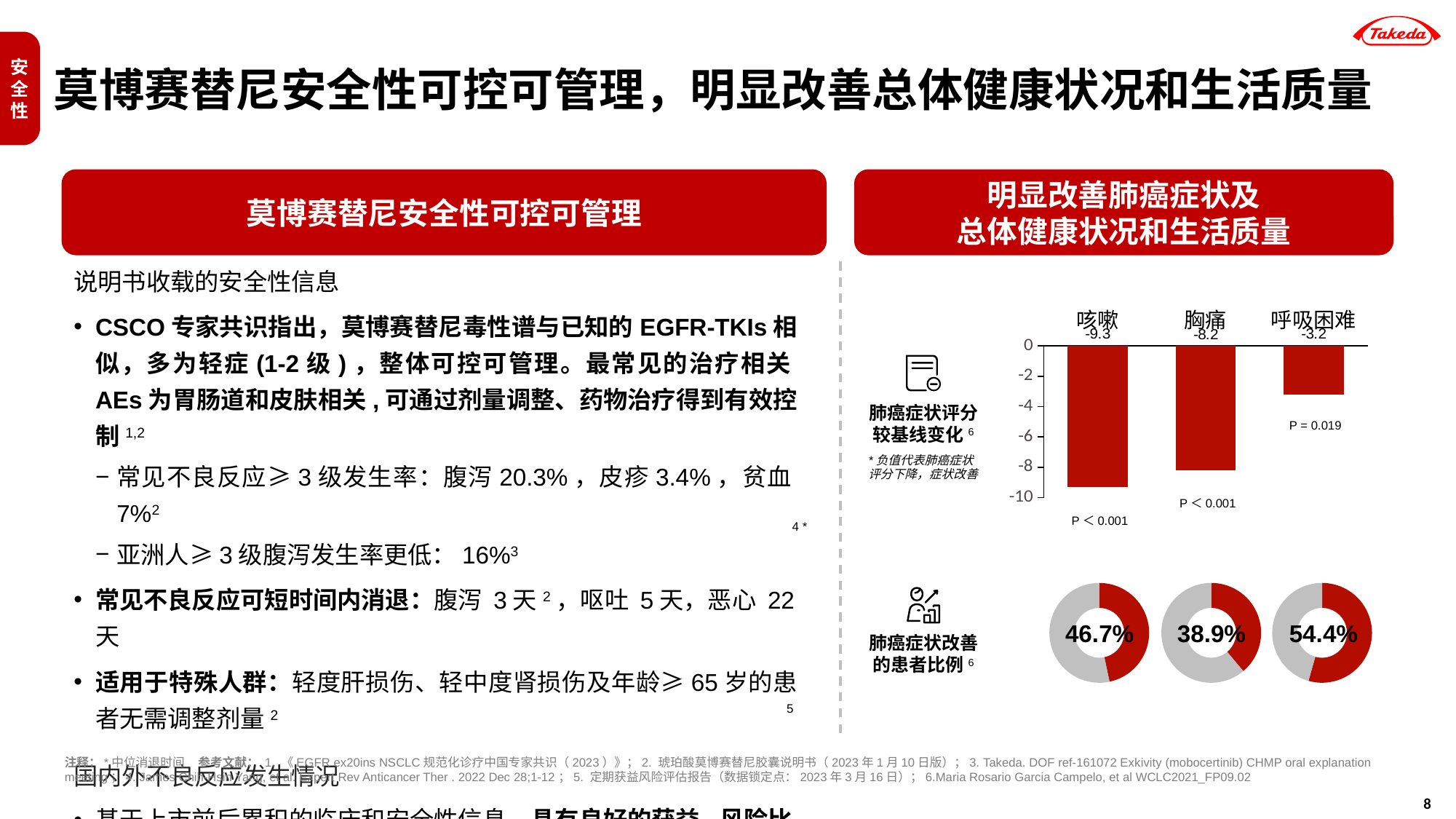

莫博赛替尼安全性可控可管理，明显改善总体健康状况和生活质量
安全性
莫博赛替尼安全性可控可管理
明显改善肺癌症状及
总体健康状况和生活质量
说明书收载的安全性信息
CSCO专家共识指出，莫博赛替尼毒性谱与已知的EGFR-TKIs相似，多为轻症(1-2级)，整体可控可管理。最常见的治疗相关AEs为胃肠道和皮肤相关,可通过剂量调整、药物治疗得到有效控制1,2
常见不良反应≥3级发生率：腹泻20.3%，皮疹3.4%，贫血7%2
亚洲人≥3级腹泻发生率更低：16%3
常见不良反应可短时间内消退：腹泻 3天2，呕吐 5天，恶心 22天
适用于特殊人群：轻度肝损伤、轻中度肾损伤及年龄≥65岁的患者无需调整剂量2
国内外不良反应发生情况
基于上市前后累积的临床和安全性信息，具有良好的获益-风险比
4 *
5
咳嗽
胸痛
呼吸困难

### Chart

| Category |  |
|---|---|
肺癌症状评分较基线变化6
P = 0.019
*负值代表肺癌症状评分下降，症状改善
P＜0.001
P＜0.001

### Chart

| Category |  |
|---|---|

### Chart

| Category |  |
|---|---|

### Chart

| Category |  |
|---|---|
46.7%
38.9%
54.4%
肺癌症状改善的患者比例6
注释：*中位消退时间     参考文献： 1. 《EGFR ex20ins NSCLC规范化诊疗中国专家共识（2023）》；2. 琥珀酸莫博赛替尼胶囊说明书（2023年1月10日版）；3. Takeda. DOF ref-161072 Exkivity (mobocertinib) CHMP oral explanation meeting；4. James Chih-Hsin Yang, et al. Expert Rev Anticancer Ther . 2022 Dec 28;1-12；5. 定期获益风险评估报告（数据锁定点：2023年3月16日）；6.Maria Rosario Garcia Campelo, et al WCLC2021_FP09.02
8